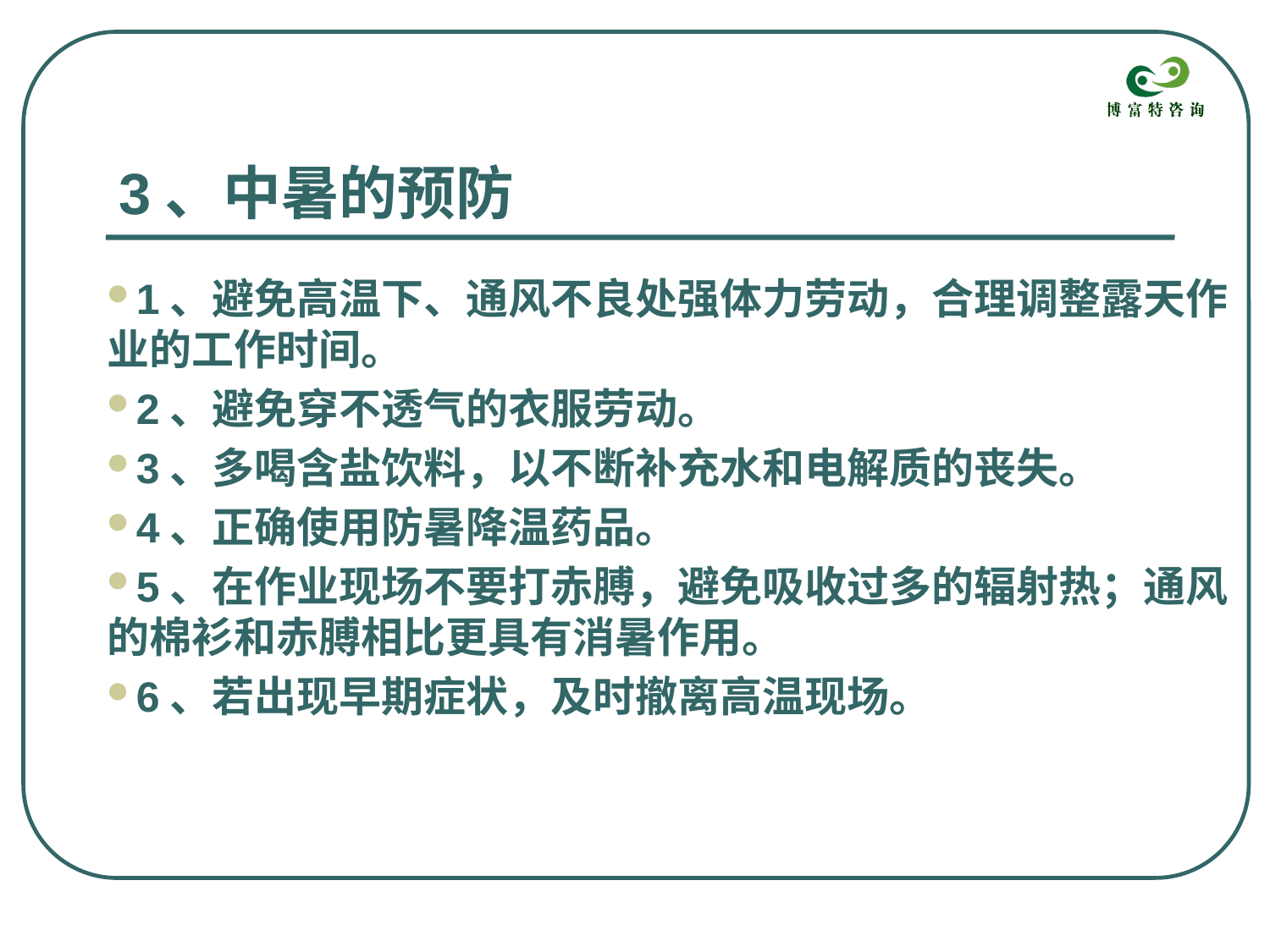

3、中暑的预防
1、避免高温下、通风不良处强体力劳动，合理调整露天作业的工作时间。
2、避免穿不透气的衣服劳动。
3、多喝含盐饮料，以不断补充水和电解质的丧失。
4、正确使用防暑降温药品。
5、在作业现场不要打赤膊，避免吸收过多的辐射热；通风的棉衫和赤膊相比更具有消暑作用。
6、若出现早期症状，及时撤离高温现场。
14